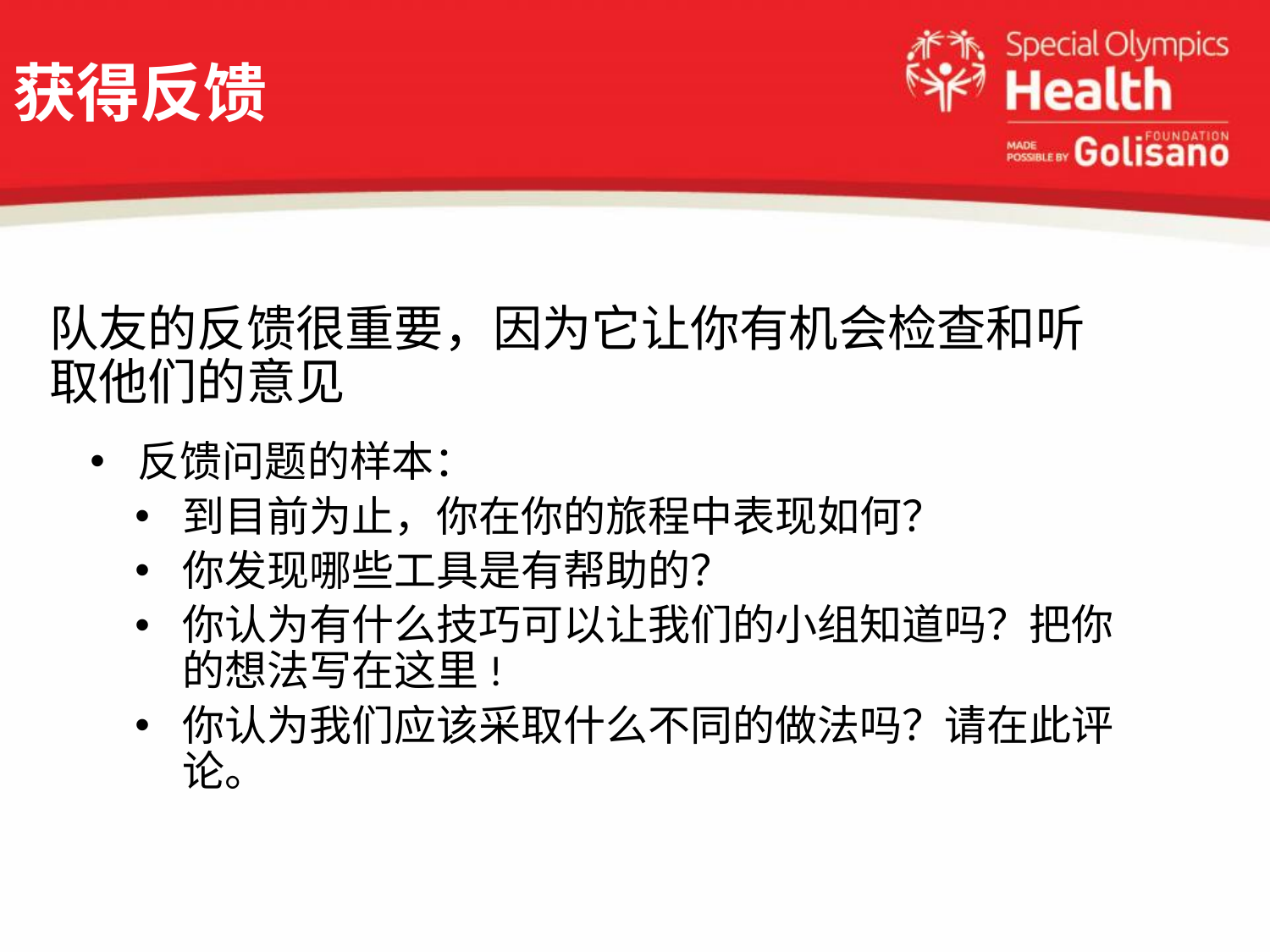

# 获得反馈
队友的反馈很重要，因为它让你有机会检查和听取他们的意见
反馈问题的样本：
到目前为止，你在你的旅程中表现如何？
你发现哪些工具是有帮助的？
你认为有什么技巧可以让我们的小组知道吗？把你的想法写在这里!
你认为我们应该采取什么不同的做法吗？请在此评论。